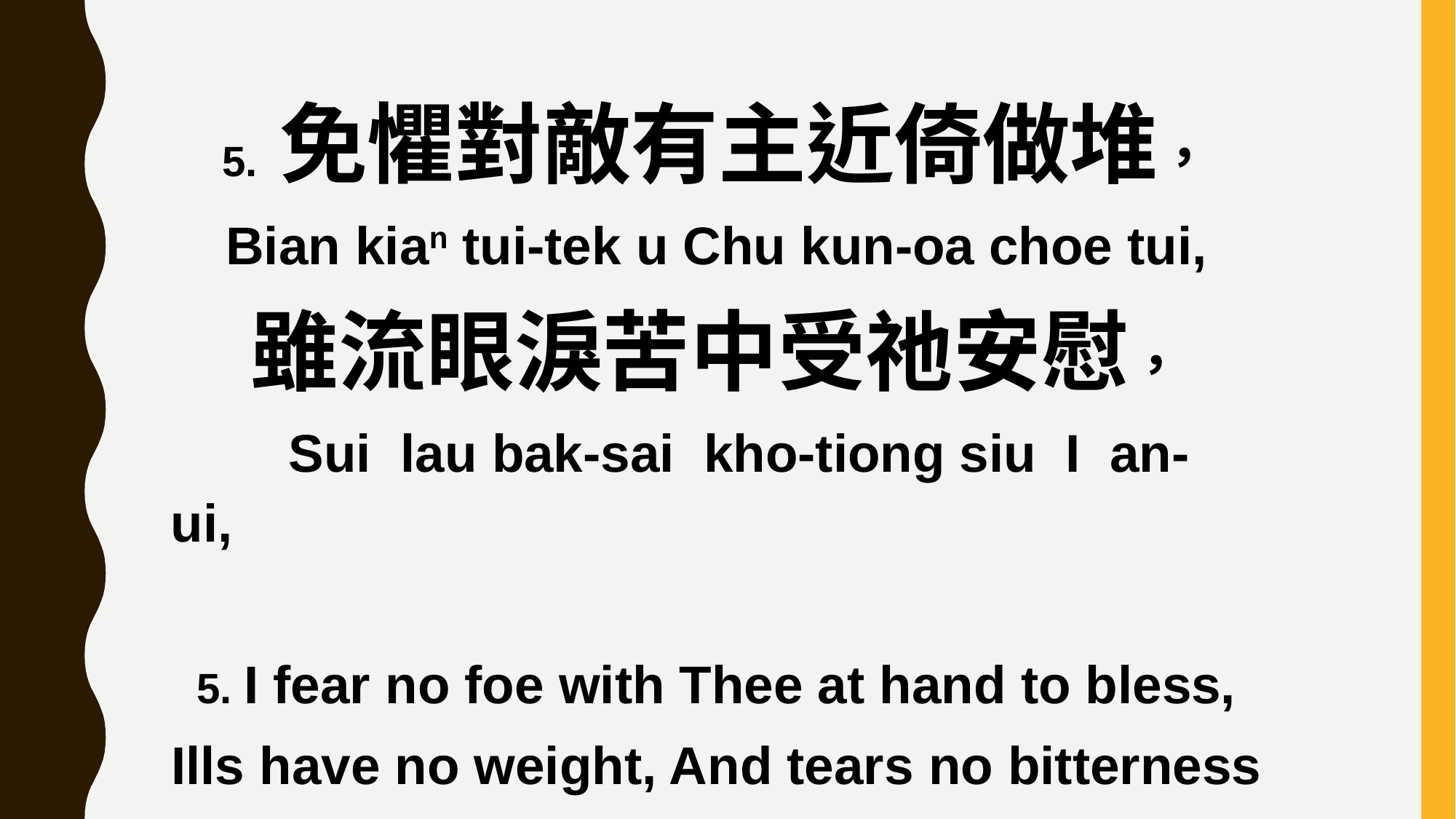

5. 免懼對敵有主近倚做堆，
Bian kian tui-tek u Chu kun-oa choe tui,
雖流眼淚苦中受祂安慰，
        Sui  lau bak-sai  kho-tiong siu  I  an- ui,

5. I fear no foe with Thee at hand to bless,
Ills have no weight, And tears no bitterness